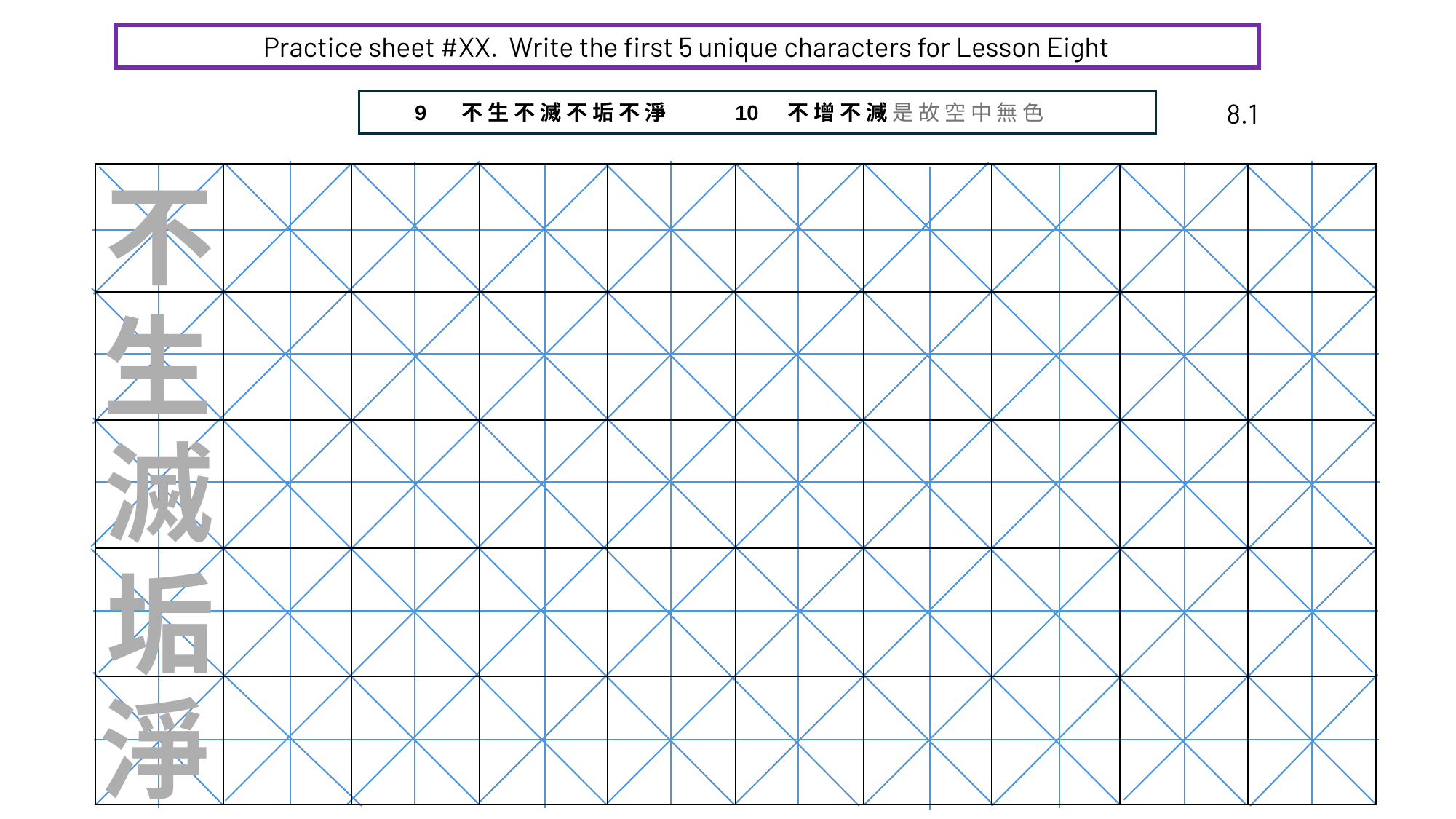

Practice sheet #XX.  Write the first 5 unique characters for Lesson Eight

8.1
		9     不 生 不 滅 不 垢 不 淨             10    不 增 不 減 是 故 空 中 無 色
不
|  |  |  |  |  |  |  |  |  |  |
| --- | --- | --- | --- | --- | --- | --- | --- | --- | --- |
|  |  |  |  |  |  |  |  |  |  |
|  |  |  |  |  |  |  |  |  |  |
|  |  |  |  |  |  |  |  |  |  |
|  |  |  |  |  |  |  |  |  |  |

生
滅
垢
淨